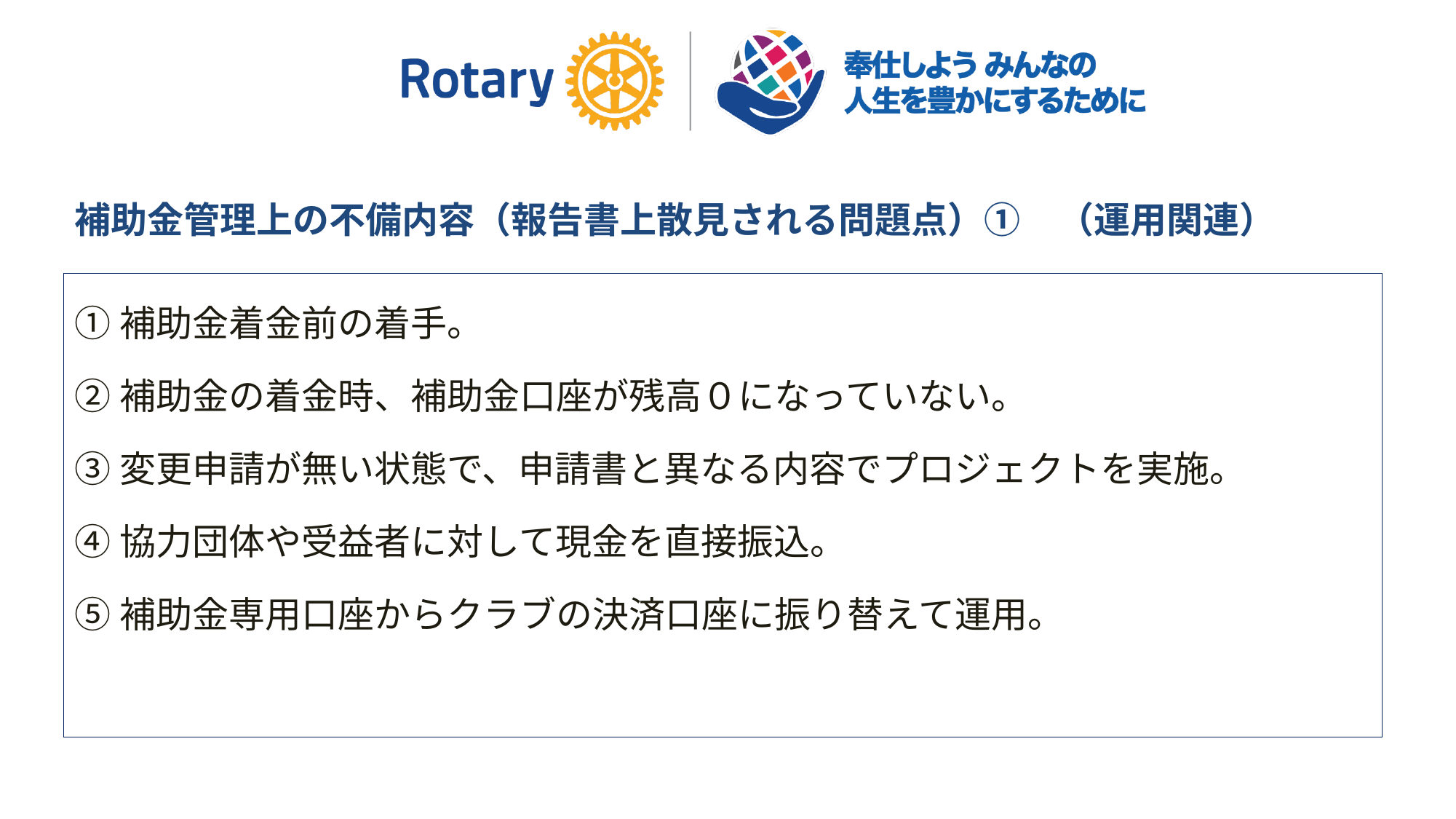

補助金管理上の不備内容（報告書上散見される問題点）①　（運用関連）
①補助金着金前の着手。
②補助金の着金時、補助金口座が残高０になっていない。
③変更申請が無い状態で、申請書と異なる内容でプロジェクトを実施。
④協力団体や受益者に対して現金を直接振込。
⑤補助金専用口座からクラブの決済口座に振り替えて運用。